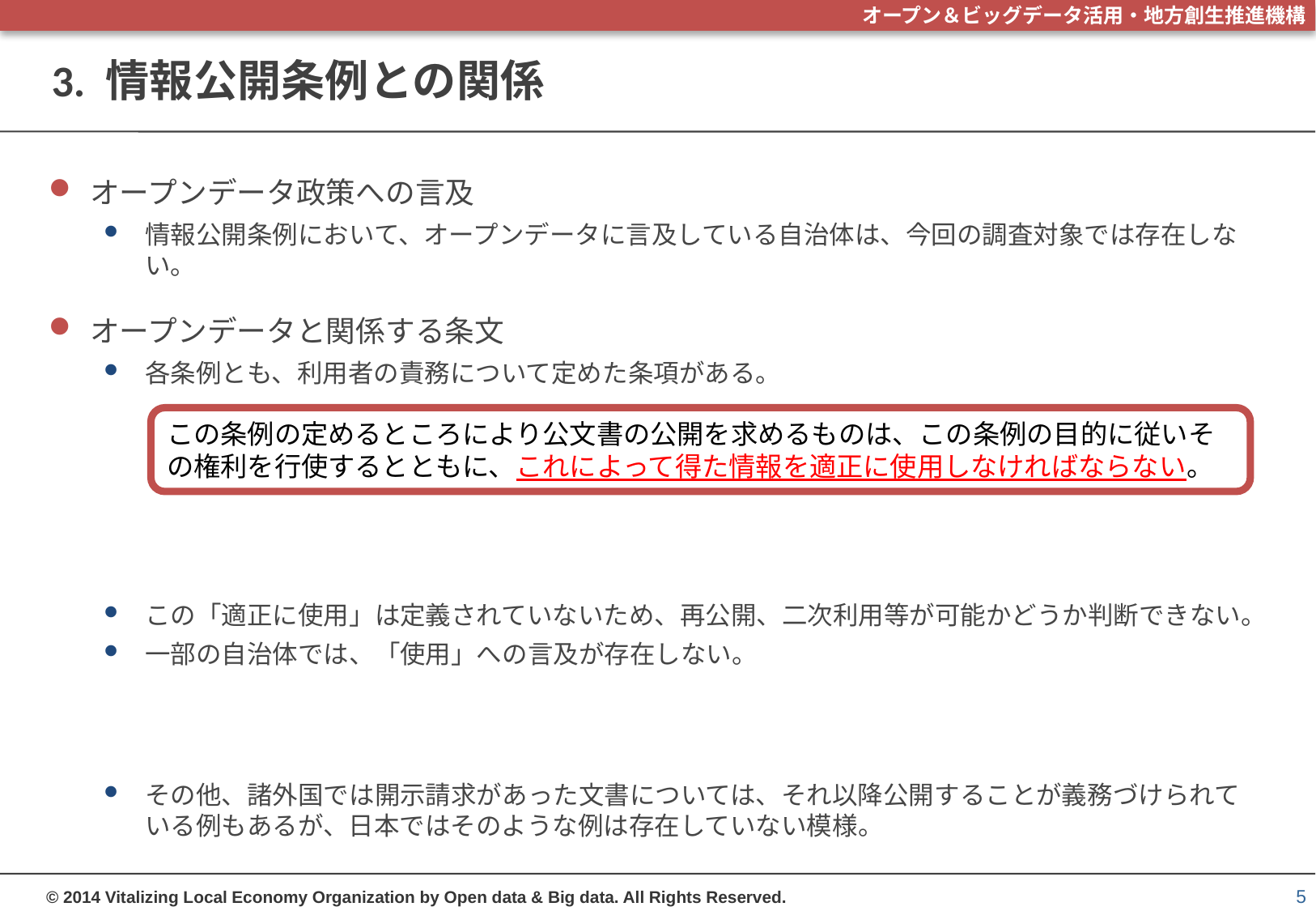

# 3. 情報公開条例との関係
オープンデータ政策への言及
情報公開条例において、オープンデータに言及している自治体は、今回の調査対象では存在しない。
オープンデータと関係する条文
各条例とも、利用者の責務について定めた条項がある。

この「適正に使用」は定義されていないため、再公開、二次利用等が可能かどうか判断できない。
一部の自治体では、「使用」への言及が存在しない。

その他、諸外国では開示請求があった文書については、それ以降公開することが義務づけられている例もあるが、日本ではそのような例は存在していない模様。
この条例の定めるところにより公文書の公開を求めるものは、この条例の目的に従いその権利を行使するとともに、これによって得た情報を適正に使用しなければならない。
5